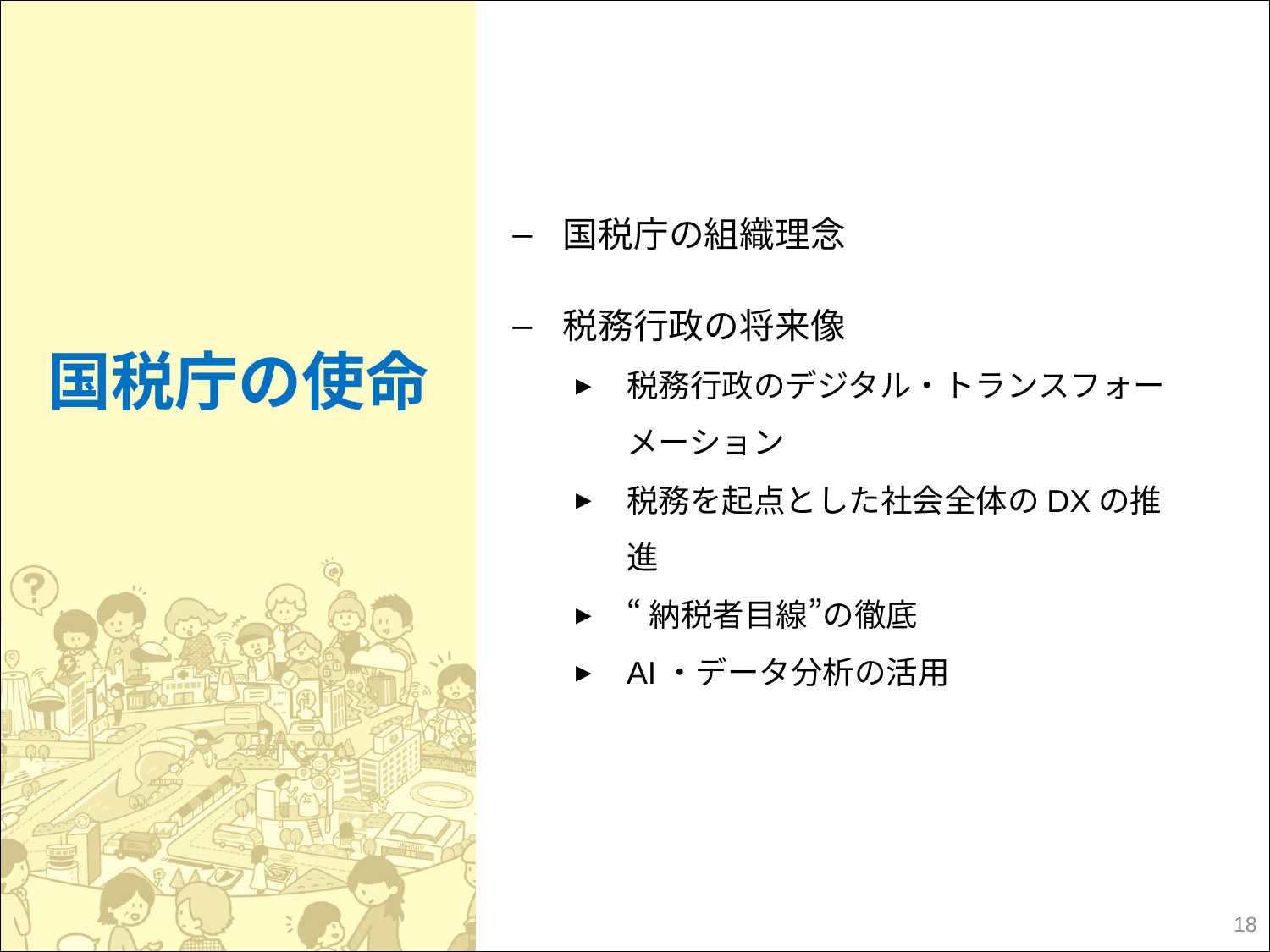

国税庁の使命
国税庁の組織理念
税務行政の将来像
税務行政のデジタル・トランスフォーメーション
税務を起点とした社会全体のDXの推進
“納税者目線”の徹底
AI・データ分析の活用

18